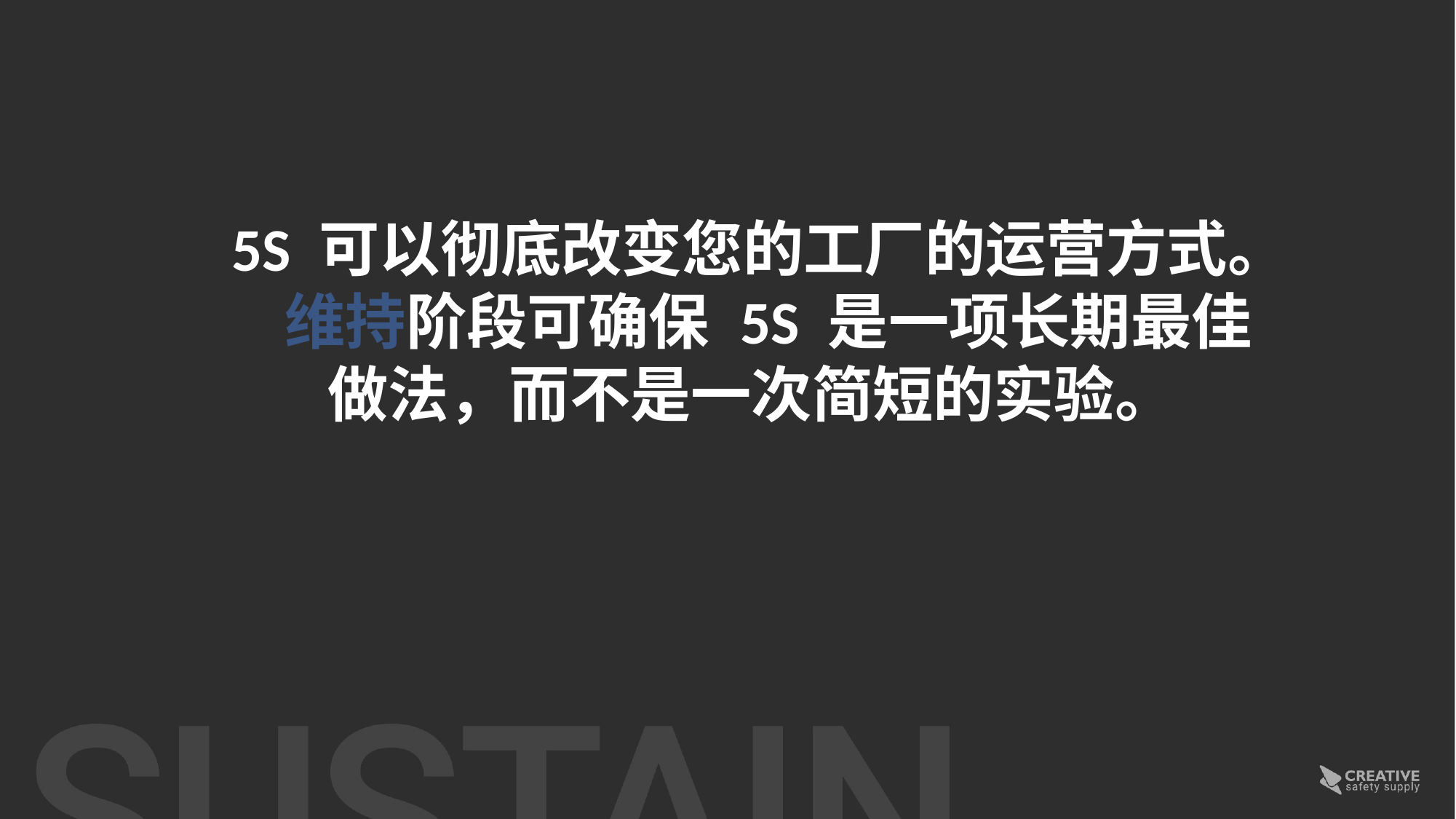

5S 可以彻底改变您的工厂的运营方式。
维持阶段可确保 5S 是一项长期最佳
做法，而不是一次简短的实验。